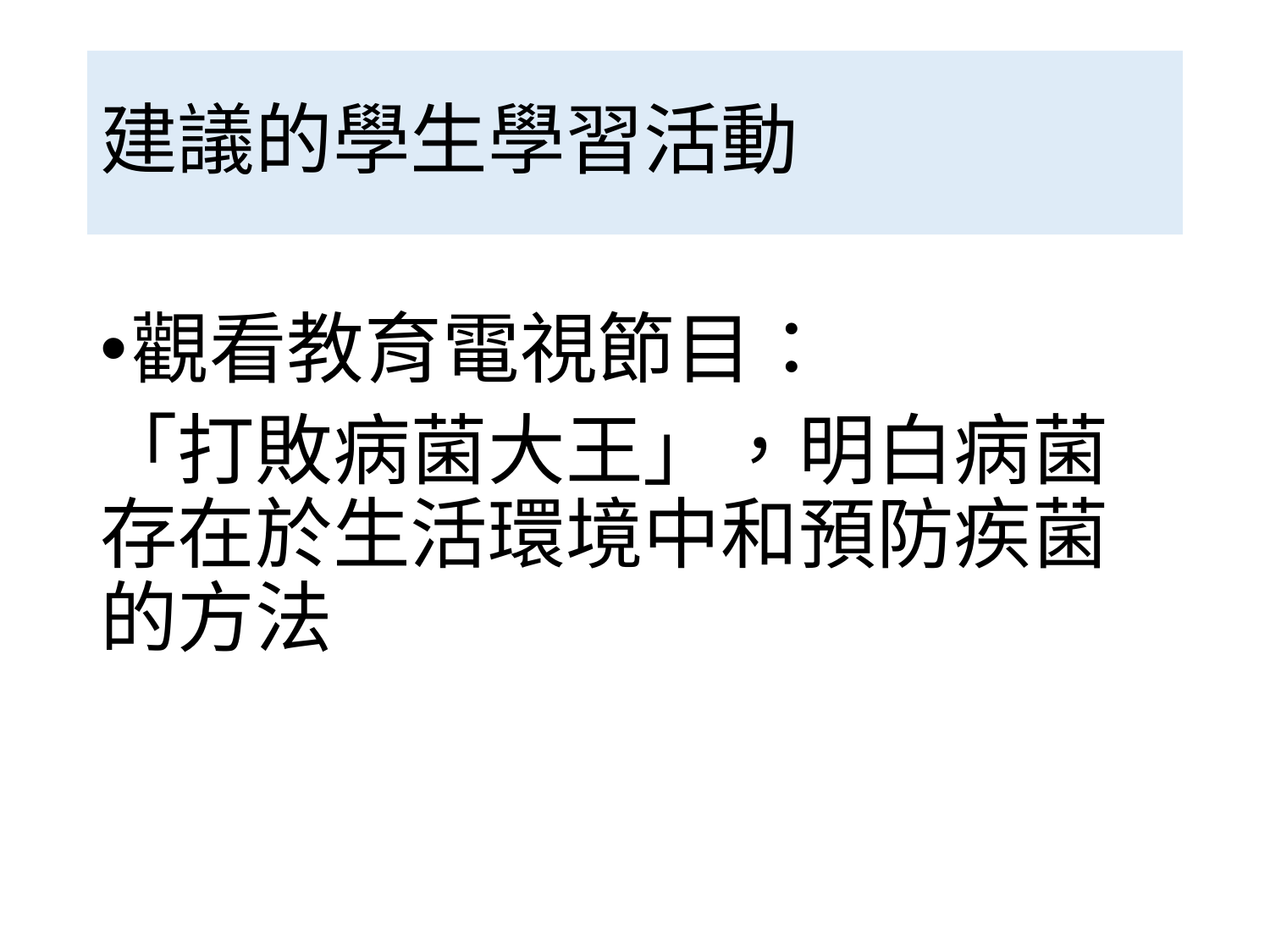

建議的學生學習活動
觀看教育電視節目：
「打敗病菌大王」，明白病菌存在於生活環境中和預防疾菌的方法